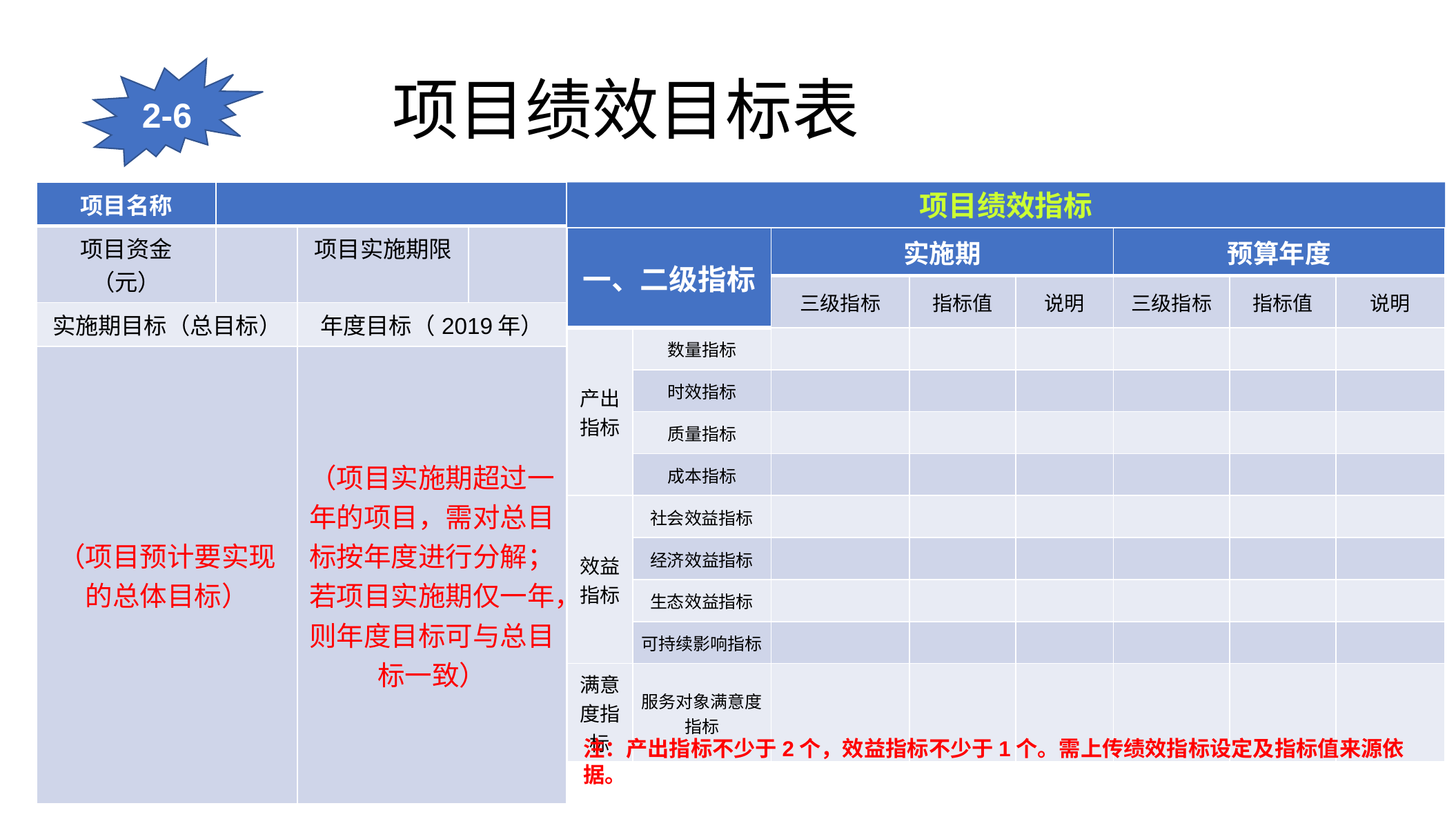

# 项目绩效目标表
2-6
| 项目名称 |  |  |  |
| --- | --- | --- | --- |
| 项目资金（元） |  | 项目实施期限 |  |
| 实施期目标（总目标） |  | 年度目标（2019年） |  |
| （项目预计要实现的总体目标） |  | （项目实施期超过一年的项目，需对总目标按年度进行分解；若项目实施期仅一年，则年度目标可与总目标一致） |  |
项目绩效指标
| 一、二级指标 |  | 实施期 |  |  | 预算年度 |  |  |
| --- | --- | --- | --- | --- | --- | --- | --- |
|  |  | 三级指标 | 指标值 | 说明 | 三级指标 | 指标值 | 说明 |
| 产出指标 | 数量指标 |  |  |  |  |  |  |
|  | 时效指标 |  |  |  |  |  |  |
|  | 质量指标 |  |  |  |  |  |  |
|  | 成本指标 |  |  |  |  |  |  |
| 效益指标 | 社会效益指标 |  |  |  |  |  |  |
|  | 经济效益指标 |  |  |  |  |  |  |
|  | 生态效益指标 |  |  |  |  |  |  |
|  | 可持续影响指标 |  |  |  |  |  |  |
| 满意度指标 | 服务对象满意度指标 |  |  |  |  |  |  |
注：产出指标不少于2个，效益指标不少于1个。需上传绩效指标设定及指标值来源依据。